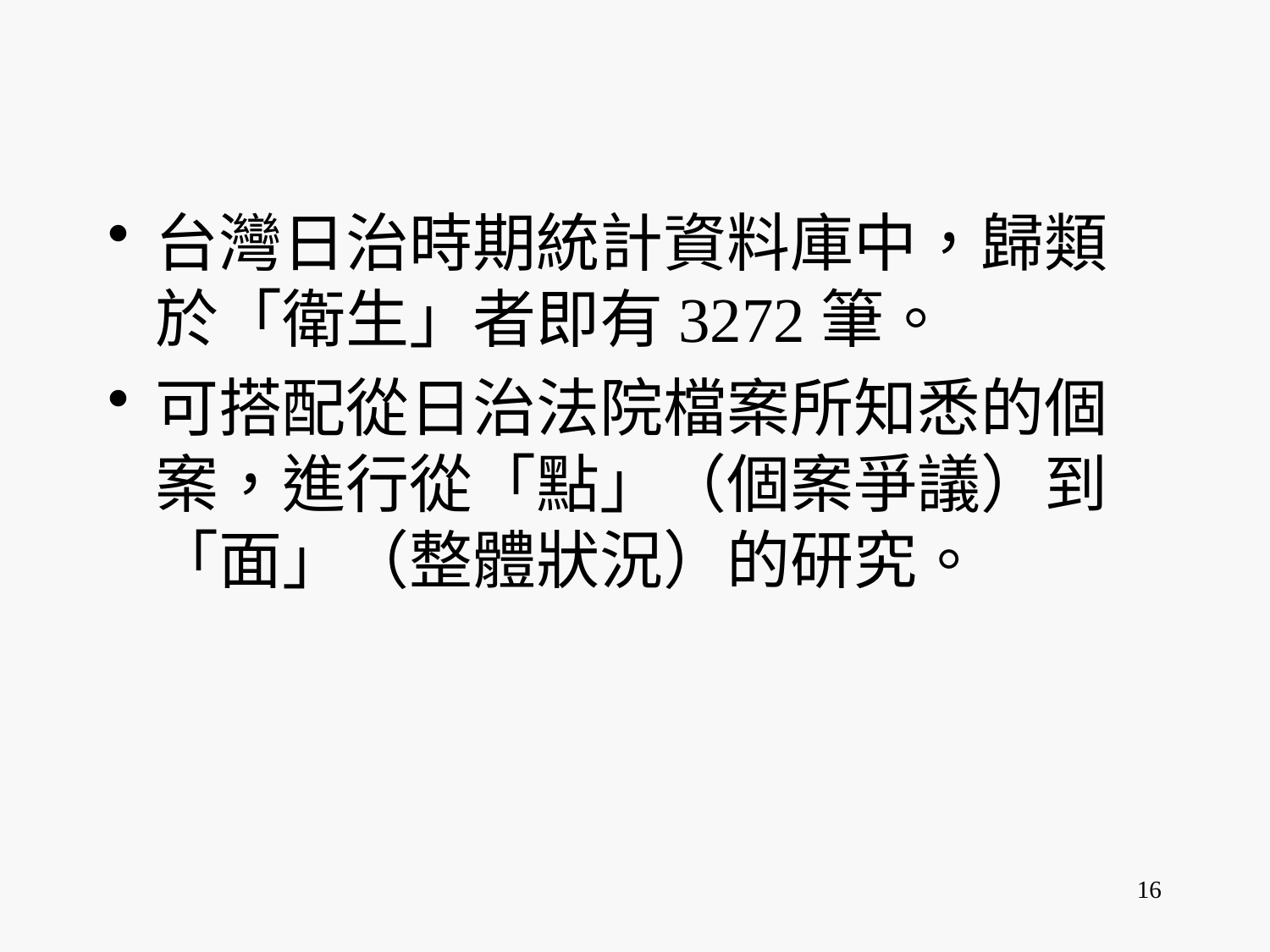

#
台灣日治時期統計資料庫中，歸類於「衛生」者即有3272筆。
可搭配從日治法院檔案所知悉的個案，進行從「點」（個案爭議）到「面」（整體狀況）的研究。
16